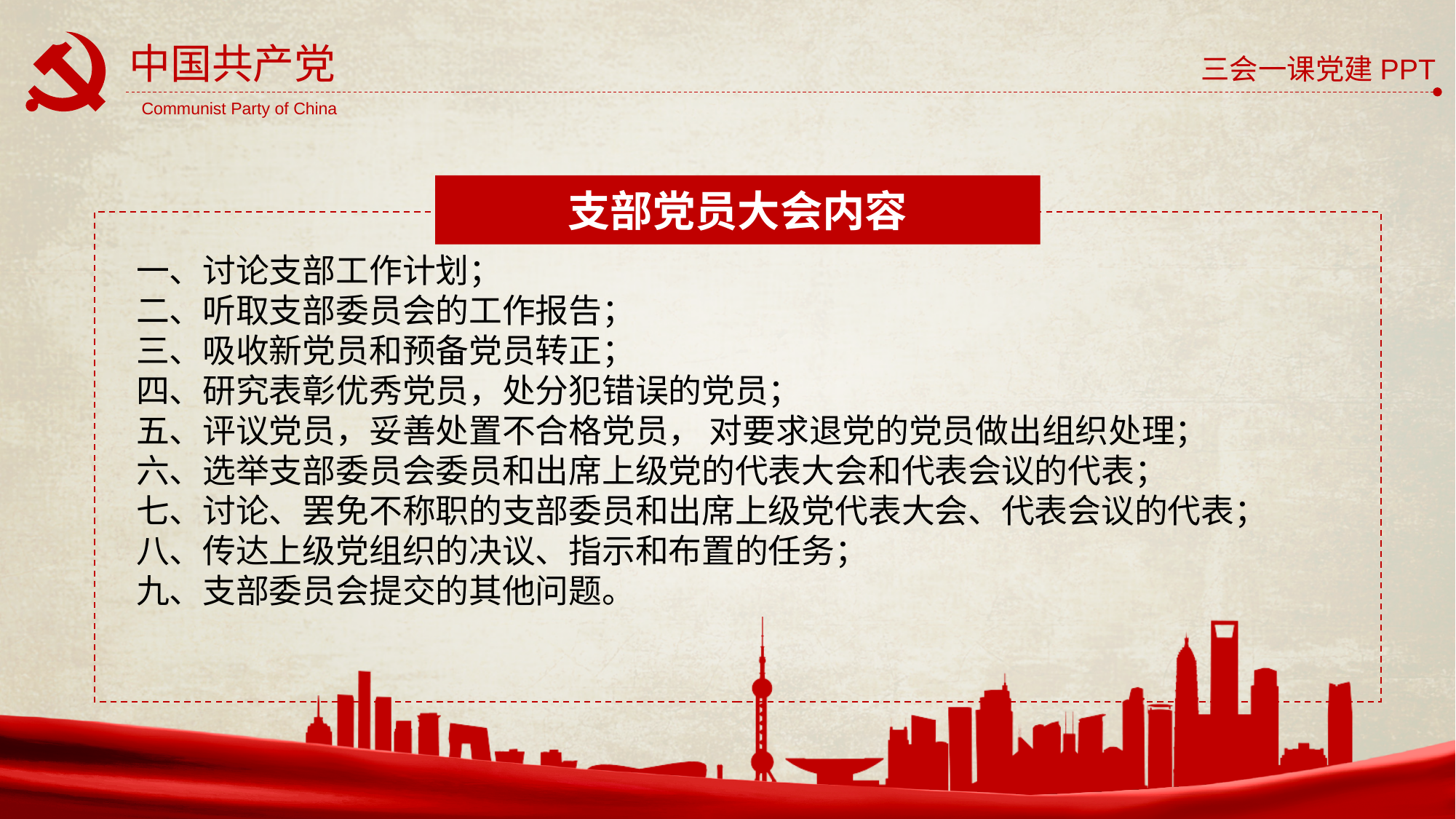

支部党员大会内容

一、讨论支部工作计划；
二、听取支部委员会的工作报告；
三、吸收新党员和预备党员转正；
四、研究表彰优秀党员，处分犯错误的党员；
五、评议党员，妥善处置不合格党员， 对要求退党的党员做出组织处理；
六、选举支部委员会委员和出席上级党的代表大会和代表会议的代表；
七、讨论、罢免不称职的支部委员和出席上级党代表大会、代表会议的代表；
八、传达上级党组织的决议、指示和布置的任务；
九、支部委员会提交的其他问题。